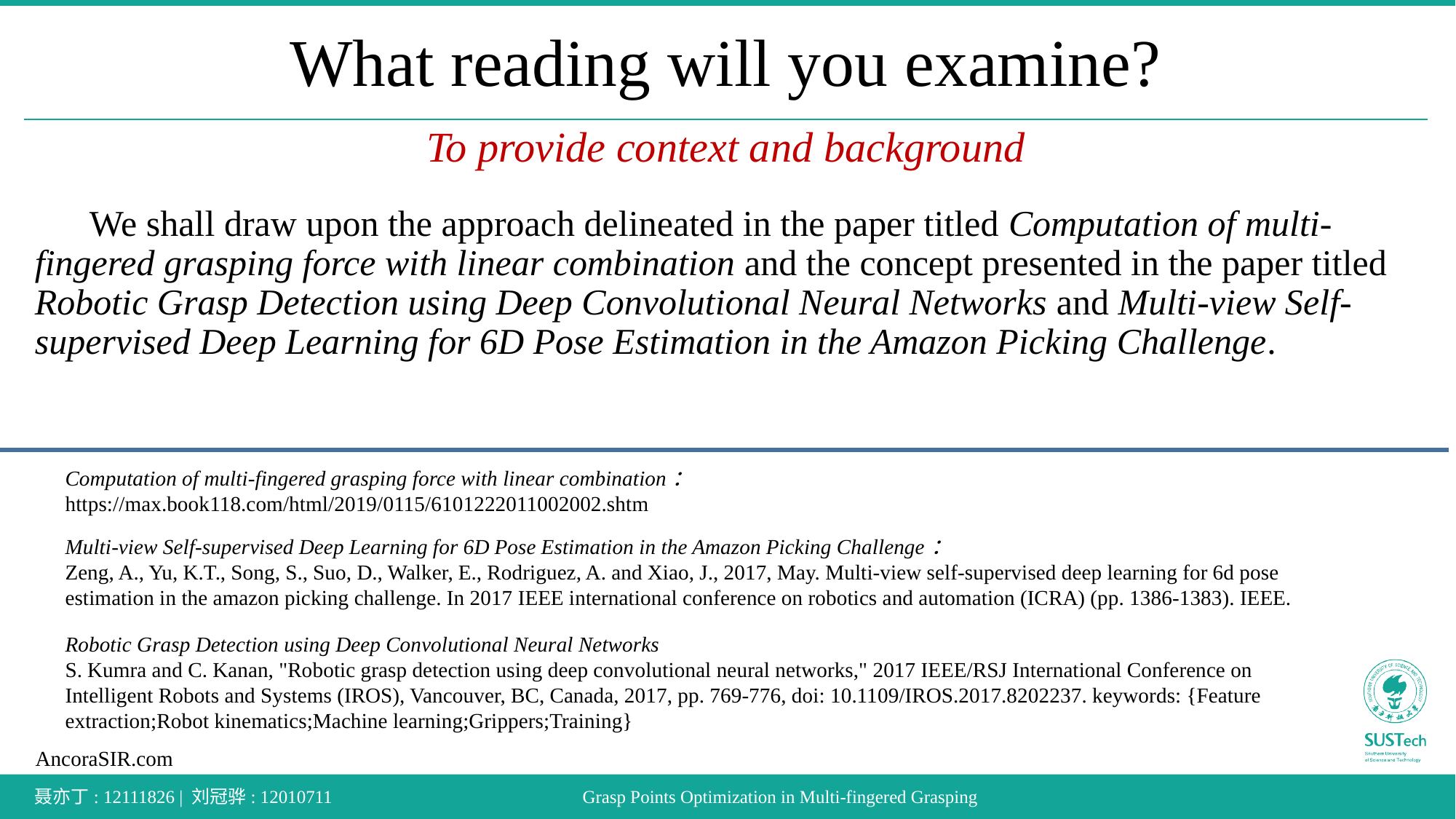

# What reading will you examine?
To provide context and background
We shall draw upon the approach delineated in the paper titled Computation of multi-fingered grasping force with linear combination and the concept presented in the paper titled Robotic Grasp Detection using Deep Convolutional Neural Networks and Multi-view Self-supervised Deep Learning for 6D Pose Estimation in the Amazon Picking Challenge.

Computation of multi-fingered grasping force with linear combination：
https://max.book118.com/html/2019/0115/6101222011002002.shtm
Multi-view Self-supervised Deep Learning for 6D Pose Estimation in the Amazon Picking Challenge：
Zeng, A., Yu, K.T., Song, S., Suo, D., Walker, E., Rodriguez, A. and Xiao, J., 2017, May. Multi-view self-supervised deep learning for 6d pose estimation in the amazon picking challenge. In 2017 IEEE international conference on robotics and automation (ICRA) (pp. 1386-1383). IEEE.
Robotic Grasp Detection using Deep Convolutional Neural Networks
S. Kumra and C. Kanan, "Robotic grasp detection using deep convolutional neural networks," 2017 IEEE/RSJ International Conference on Intelligent Robots and Systems (IROS), Vancouver, BC, Canada, 2017, pp. 769-776, doi: 10.1109/IROS.2017.8202237. keywords: {Feature extraction;Robot kinematics;Machine learning;Grippers;Training}

聂亦丁: 12111826 | 刘冠骅: 12010711
5
Grasp Points Optimization in Multi-fingered Grasping